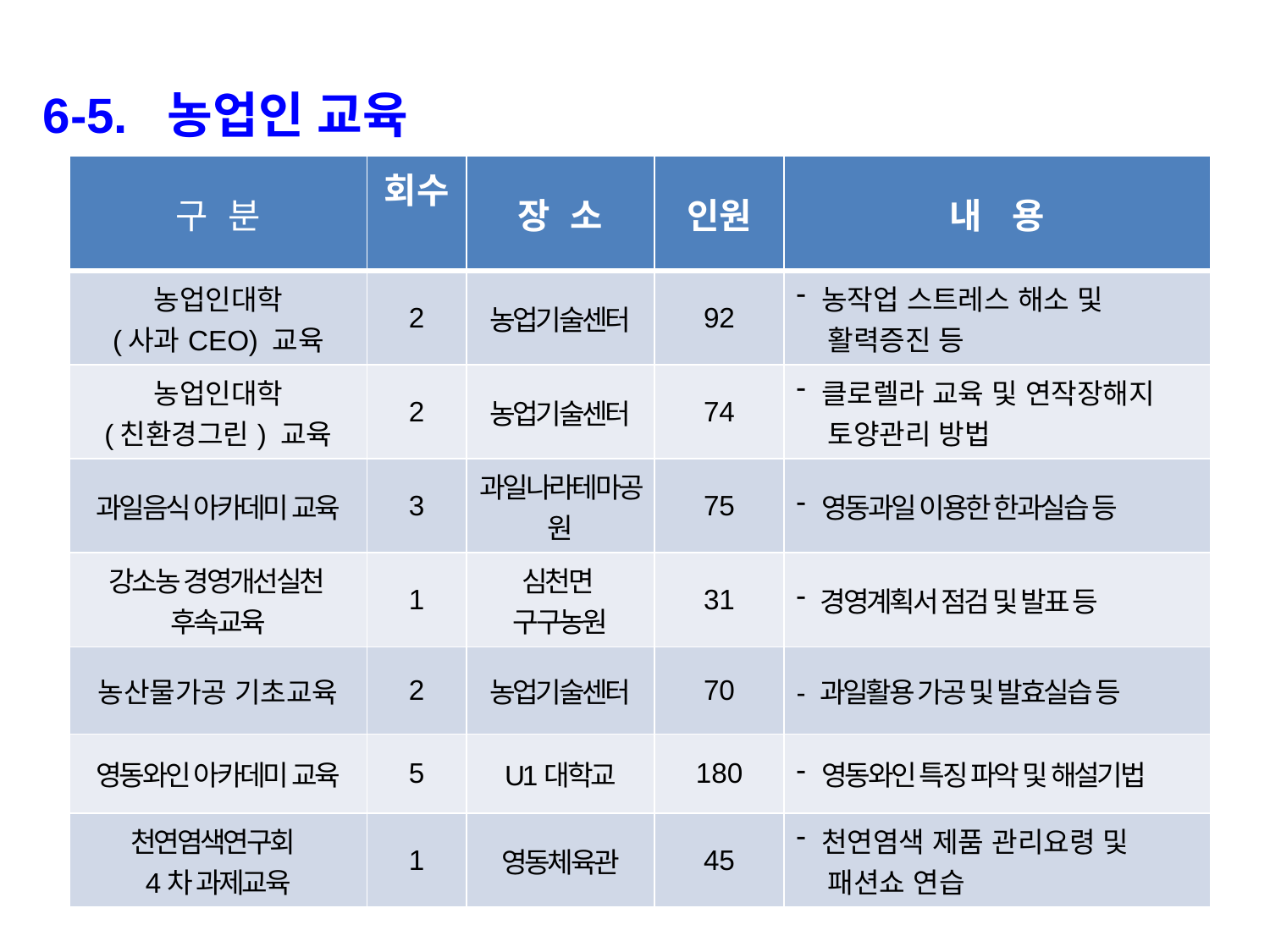

6-5.  농업인 교육

| 구 분 | 회수 | 장 소 | 인원 | 내 용 |
| --- | --- | --- | --- | --- |
| 농업인대학 (사과CEO) 교육 | 2 | 농업기술센터 | 92 | 농작업 스트레스 해소 및 활력증진 등 |
| 농업인대학 (친환경그린) 교육 | 2 | 농업기술센터 | 74 | 클로렐라 교육 및 연작장해지 토양관리 방법 |
| 과일음식 아카데미 교육 | 3 | 과일나라테마공원 | 75 | 영동과일 이용한 한과실습 등 |
| 강소농 경영개선실천 후속교육 | 1 | 심천면 구구농원 | 31 | 경영계획서 점검 및 발표 등 |
| 농산물가공 기초교육 | 2 | 농업기술센터 | 70 | - 과일활용 가공 및 발효실습 등 |
| 영동와인 아카데미 교육 | 5 | U1대학교 | 180 | 영동와인 특징 파악 및 해설기법 |
| 천연염색연구회 4차 과제교육 | 1 | 영동체육관 | 45 | 천연염색 제품 관리요령 및 패션쇼 연습 |